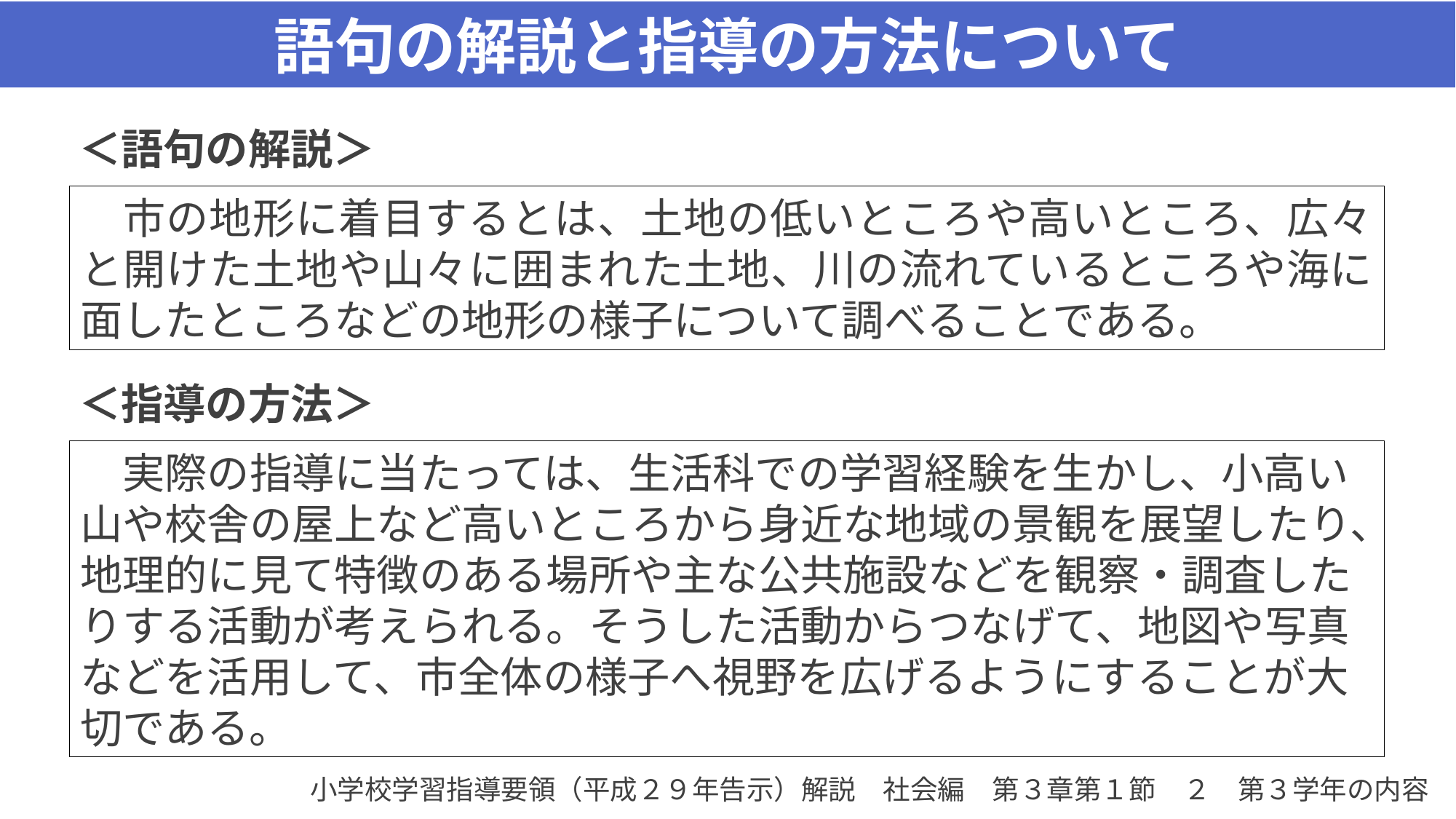

語句の解説と指導の方法について
＜語句の解説＞
　市の地形に着目するとは、土地の低いところや高いところ、広々と開けた土地や山々に囲まれた土地、川の流れているところや海に面したところなどの地形の様子について調べることである。
＜指導の方法＞
　実際の指導に当たっては、生活科での学習経験を生かし、小高い山や校舎の屋上など高いところから身近な地域の景観を展望したり、地理的に見て特徴のある場所や主な公共施設などを観察・調査したりする活動が考えられる。そうした活動からつなげて、地図や写真などを活用して、市全体の様子へ視野を広げるようにすることが大切である。
小学校学習指導要領（平成２９年告示）解説　社会編　第３章第１節　２　第３学年の内容